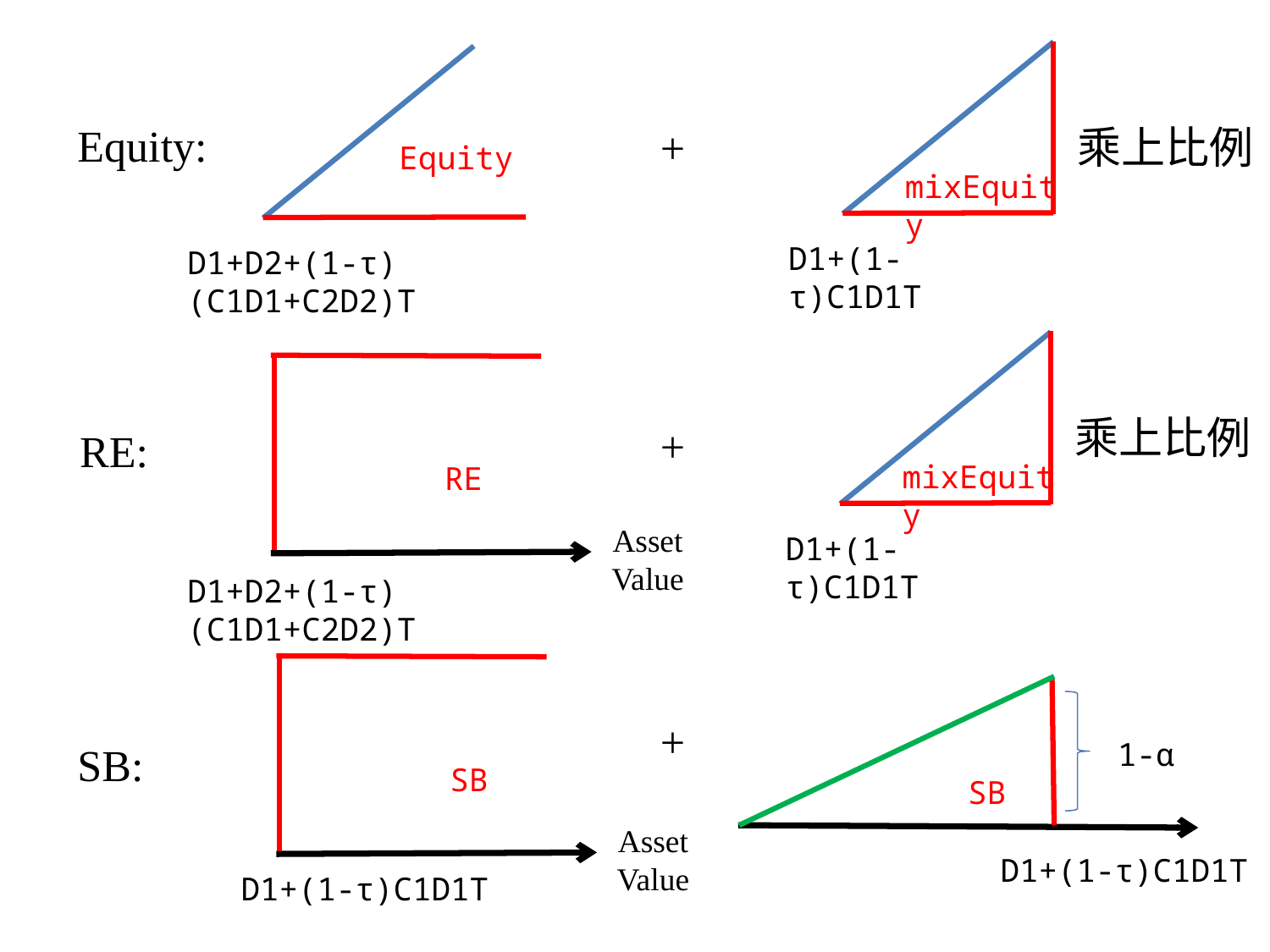

mixEquity
D1+(1-τ)C1D1T
Equity
D1+D2+(1-τ)(C1D1+C2D2)T
Equity:
+
乘上比例
mixEquity
D1+(1-τ)C1D1T
RE
Asset Value
D1+D2+(1-τ)(C1D1+C2D2)T
乘上比例
+
RE:
SB
Asset Value
D1+(1-τ)C1D1T

SB
1-α
D1+(1-τ)C1D1T
+
SB: